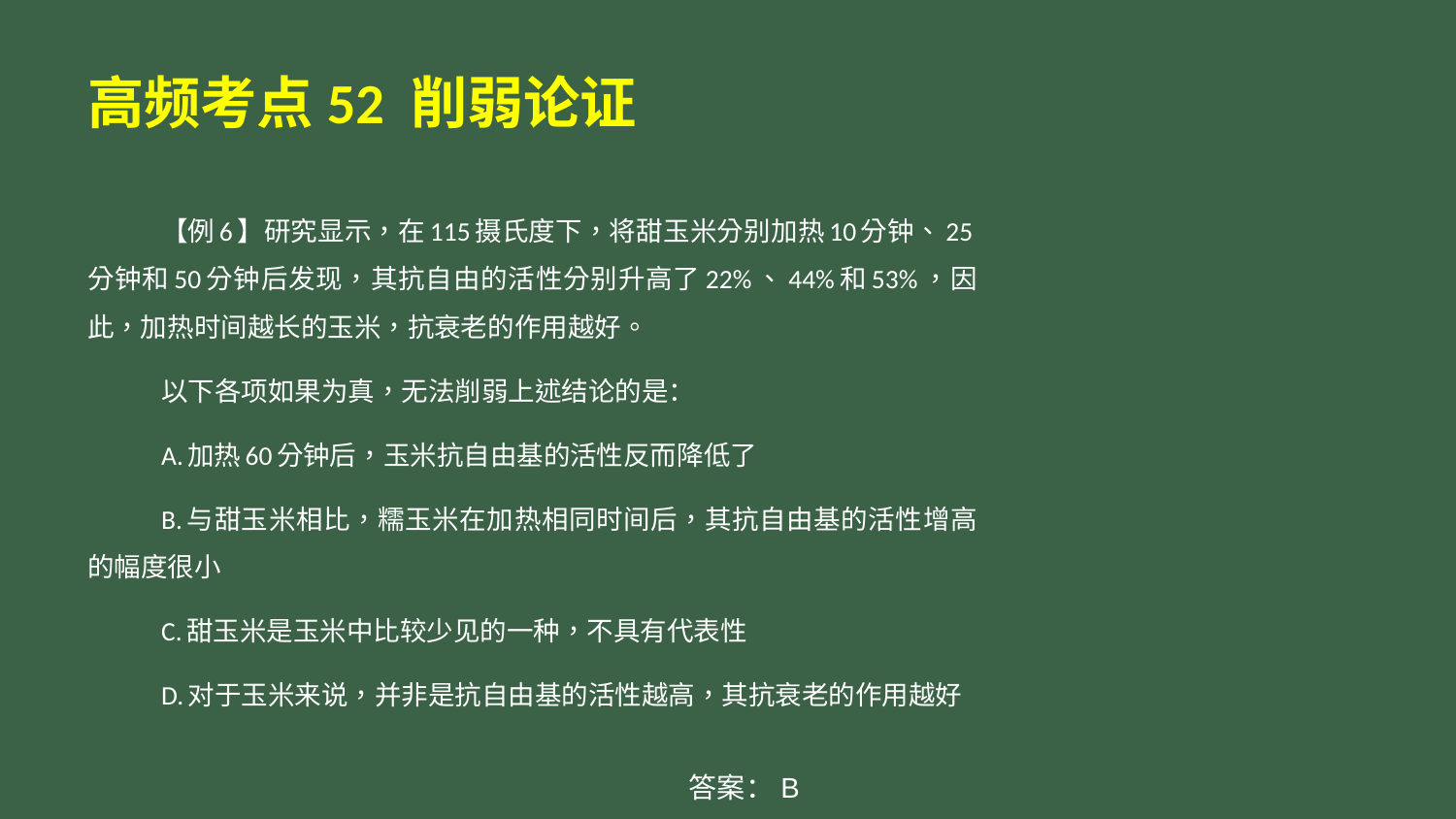

# 高频考点52 削弱论证
【例6】研究显示，在115摄氏度下，将甜玉米分别加热10分钟、25分钟和50分钟后发现，其抗自由的活性分别升高了22%、44%和53%，因此，加热时间越长的玉米，抗衰老的作用越好。
以下各项如果为真，无法削弱上述结论的是：
A.加热60分钟后，玉米抗自由基的活性反而降低了
B.与甜玉米相比，糯玉米在加热相同时间后，其抗自由基的活性增高的幅度很小
C.甜玉米是玉米中比较少见的一种，不具有代表性
D.对于玉米来说，并非是抗自由基的活性越高，其抗衰老的作用越好

答案：B